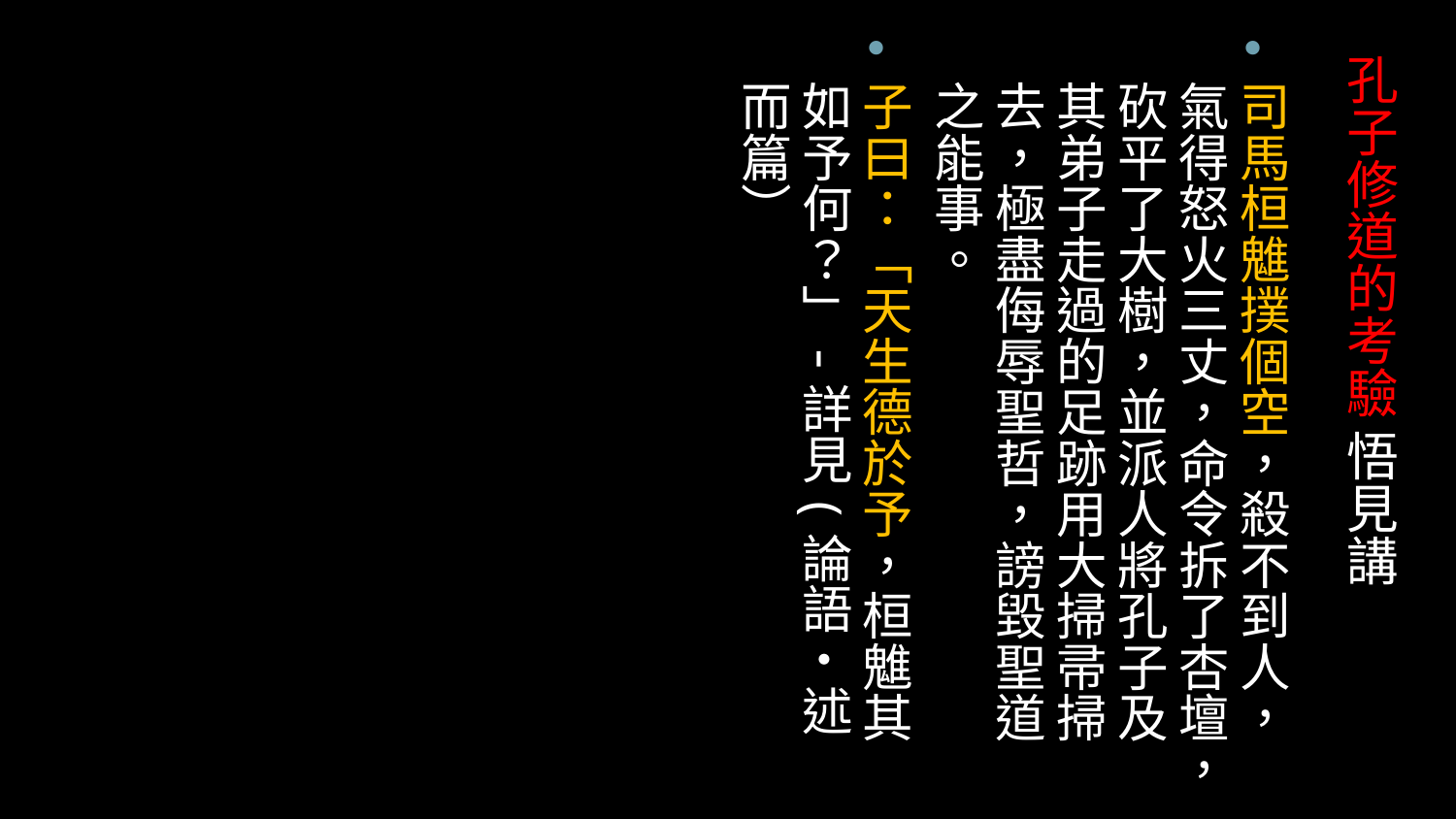

司馬桓魋撲個空，殺不到人，氣得怒火三丈，命令拆了杏壇，砍平了大樹，並派人將孔子及其弟子走過的足跡用大掃帚掃去，極盡侮辱聖哲，謗毀聖道之能事。
子曰：「天生德於予，桓魋其如予何？」-詳見(論語‧述而篇）

# 孔子修道的考驗 悟見講